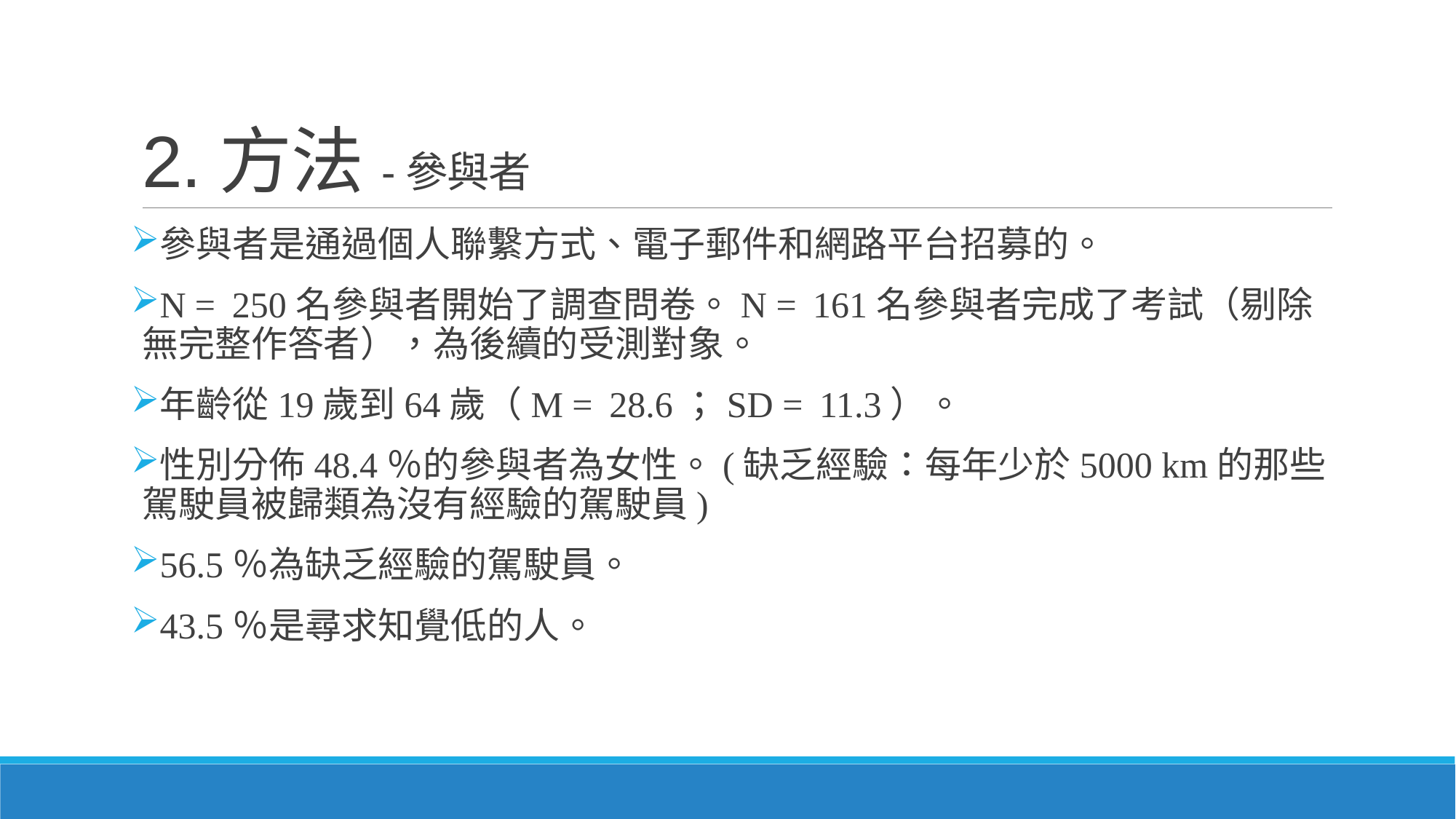

# 2.方法-參與者
參與者是通過個人聯繫方式、電子郵件和網路平台招募的。
N =  250名參與者開始了調查問卷。N =  161名參與者完成了考試（剔除無完整作答者），為後續的受測對象。
年齡從19歲到64歲（M =  28.6；SD =  11.3）。
性別分佈48.4％的參與者為女性。(缺乏經驗：每年少於5000 km的那些駕駛員被歸類為沒有經驗的駕駛員)
56.5％為缺乏經驗的駕駛員。
43.5％是尋求知覺低的人。